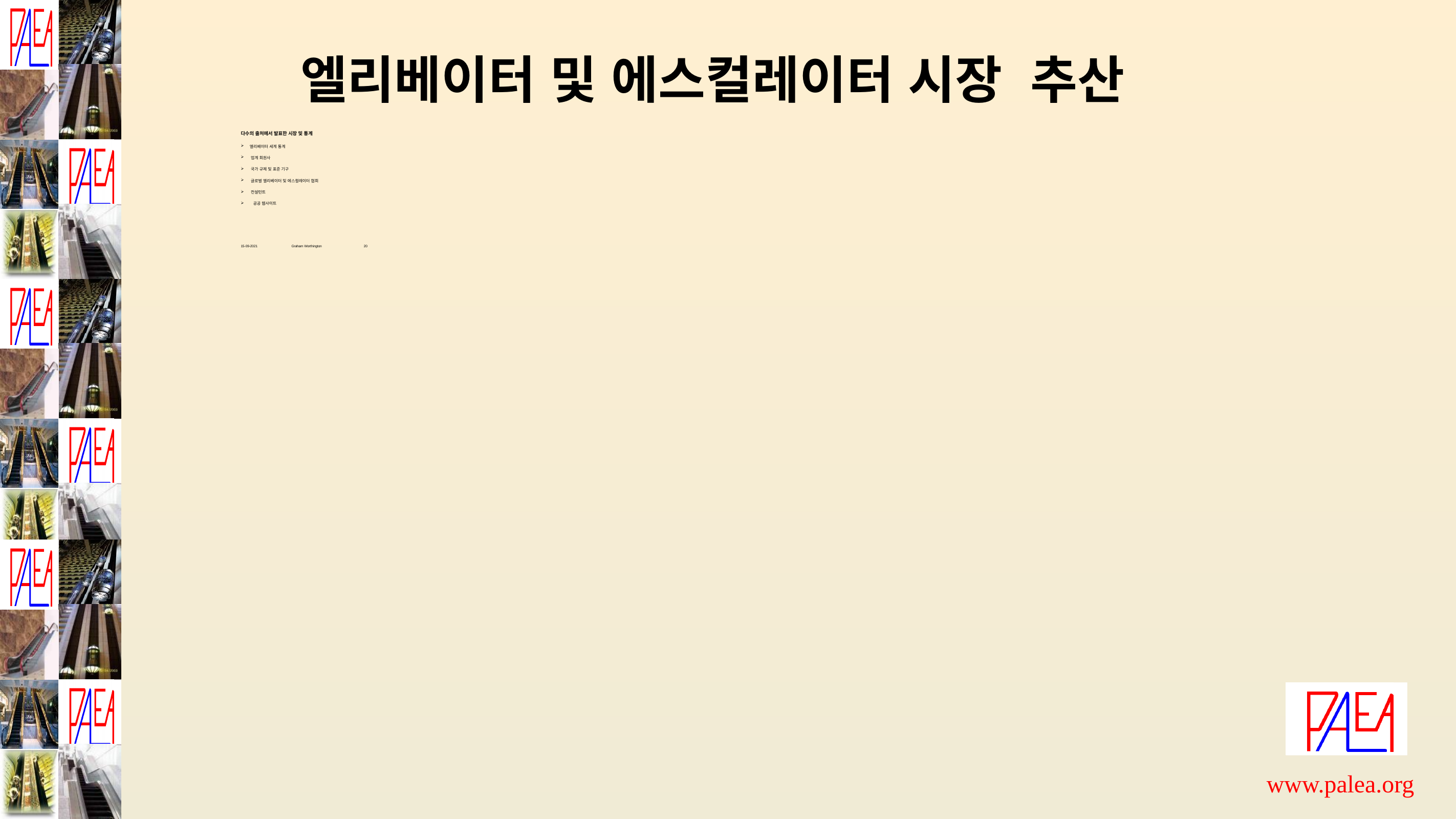

# 엘리베이터 및 에스컬레이터 시장  추산
다수의 출처에서 발표한 시장 및 통계

  엘리베이터 세계 통계

   업계 회원사

   국가 규제 및 표준 기구

   글로벌 엘리베이터 및 에스컬레이터 협회

   컨설턴트

     공공 웹사이트

15-09-2021                                      Graham Worthington                                               20